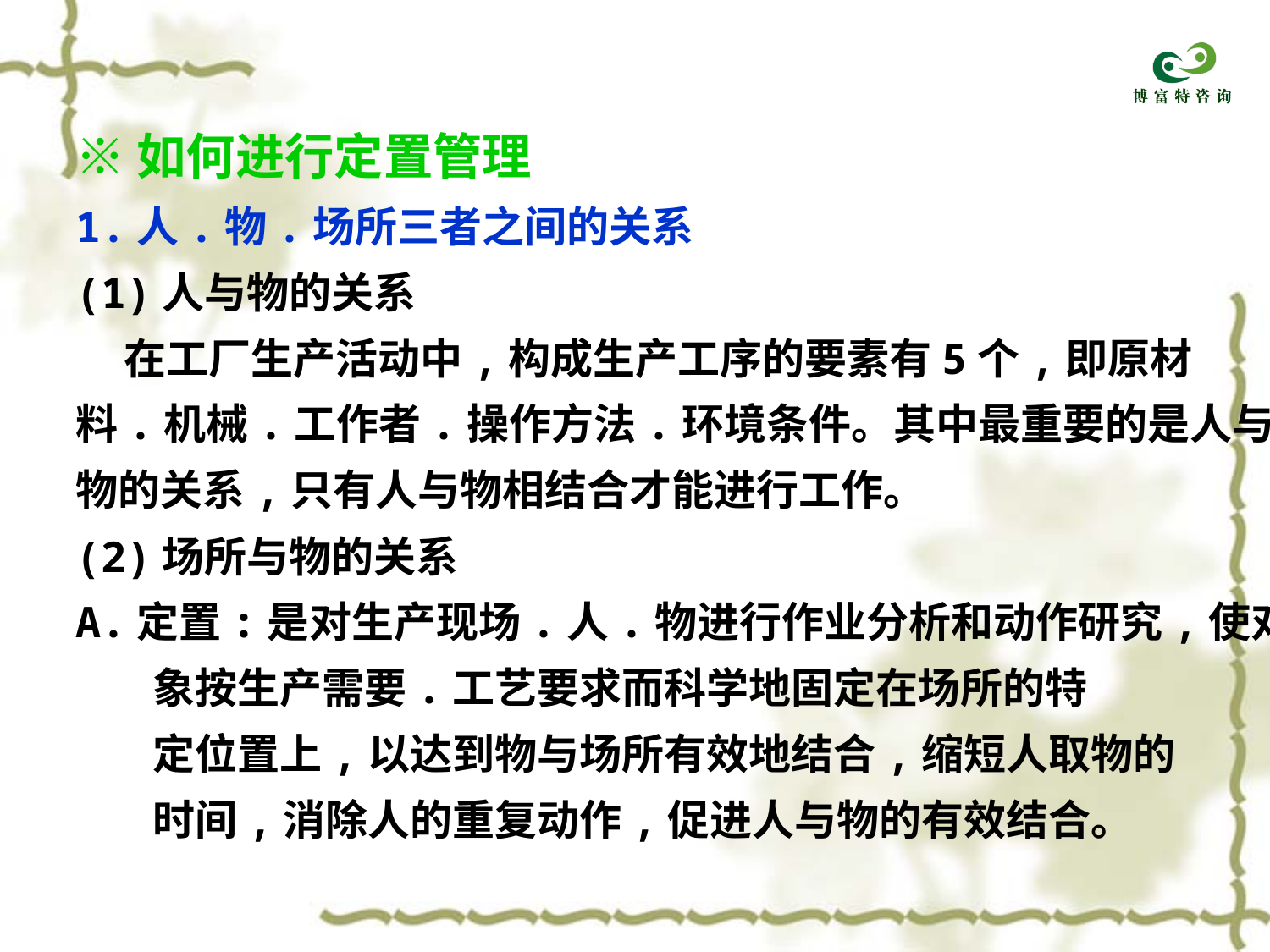

※如何进行定置管理
1.人.物.场所三者之间的关系
(1)人与物的关系
    在工厂生产活动中,构成生产工序的要素有5个,即原材
料.机械.工作者.操作方法.环境条件。其中最重要的是人与
物的关系,只有人与物相结合才能进行工作。
(2)场所与物的关系
A.定置:是对生产现场.人.物进行作业分析和动作研究,使对
       象按生产需要.工艺要求而科学地固定在场所的特
       定位置上,以达到物与场所有效地结合,缩短人取物的
       时间,消除人的重复动作,促进人与物的有效结合。